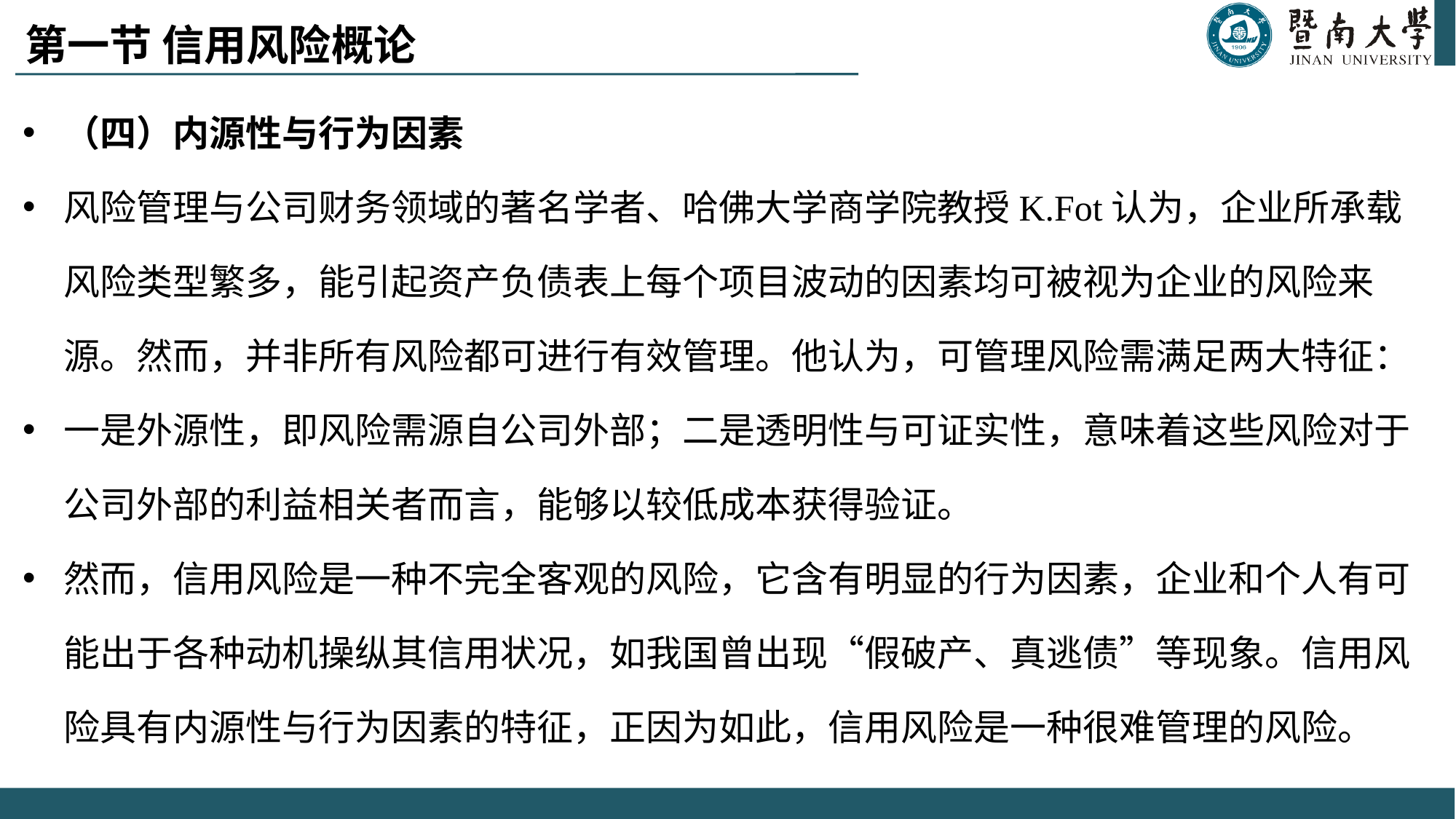

# 第一节 信用风险概论
（四）内源性与行为因素
风险管理与公司财务领域的著名学者、哈佛大学商学院教授K.Fot认为，企业所承载风险类型繁多，能引起资产负债表上每个项目波动的因素均可被视为企业的风险来源。然而，并非所有风险都可进行有效管理。他认为，可管理风险需满足两大特征：
一是外源性，即风险需源自公司外部；二是透明性与可证实性，意味着这些风险对于公司外部的利益相关者而言，能够以较低成本获得验证。
然而，信用风险是一种不完全客观的风险，它含有明显的行为因素，企业和个人有可能出于各种动机操纵其信用状况，如我国曾出现“假破产、真逃债”等现象。信用风险具有内源性与行为因素的特征，正因为如此，信用风险是一种很难管理的风险。